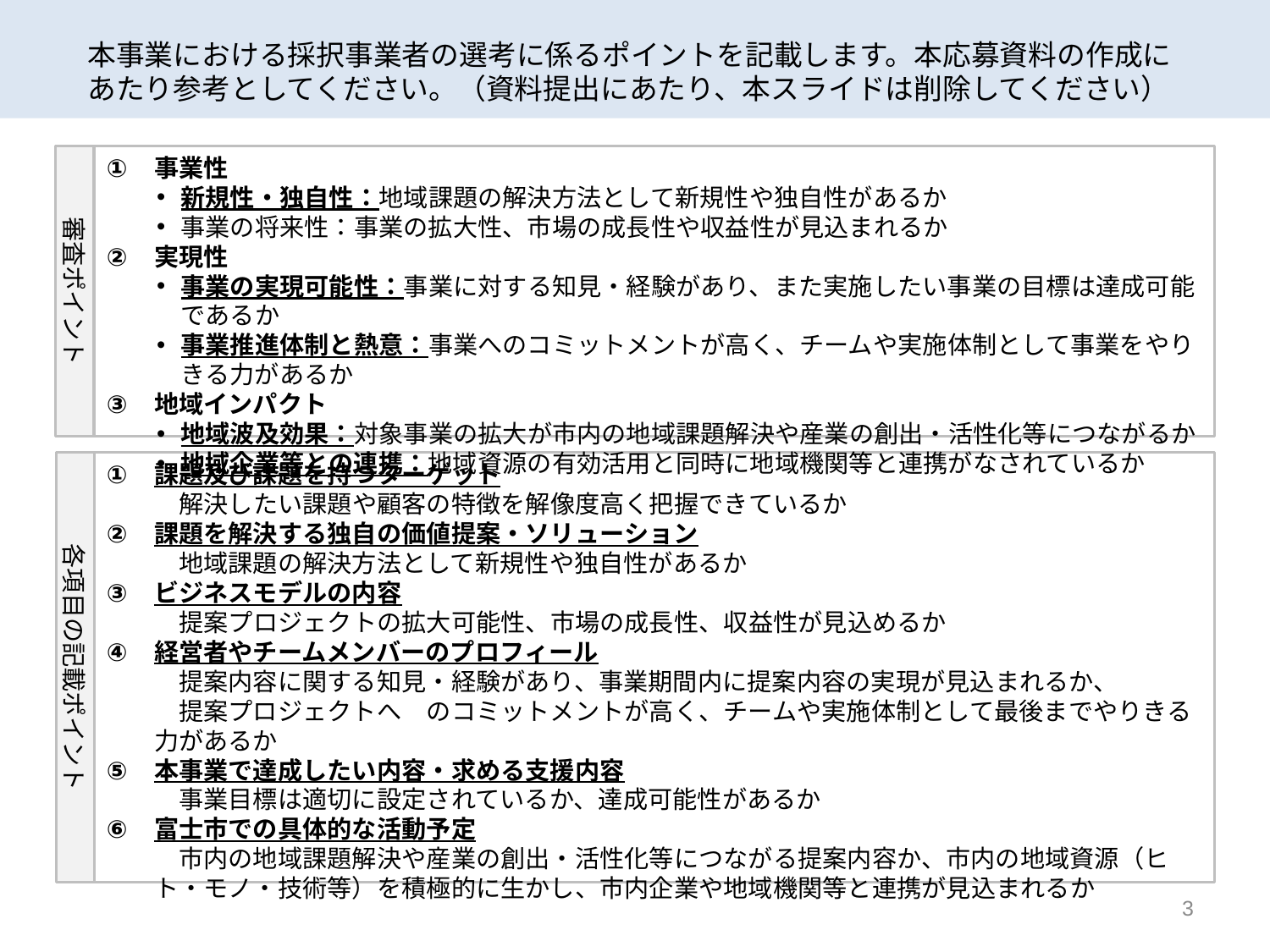

本事業における採択事業者の選考に係るポイントを記載します。本応募資料の作成にあたり参考としてください。（資料提出にあたり、本スライドは削除してください）
審査ポイント
事業性
新規性・独自性：地域課題の解決方法として新規性や独自性があるか
事業の将来性：事業の拡大性、市場の成長性や収益性が見込まれるか
実現性
事業の実現可能性：事業に対する知見・経験があり、また実施したい事業の目標は達成可能であるか
事業推進体制と熱意：事業へのコミットメントが高く、チームや実施体制として事業をやりきる力があるか
地域インパクト
地域波及効果：対象事業の拡大が市内の地域課題解決や産業の創出・活性化等につながるか
地域企業等との連携：地域資源の有効活用と同時に地域機関等と連携がなされているか
各項目の記載ポイント
課題及び課題を持つターゲット
　解決したい課題や顧客の特徴を解像度高く把握できているか
課題を解決する独自の価値提案・ソリューション
　地域課題の解決方法として新規性や独自性があるか
ビジネスモデルの内容
　提案プロジェクトの拡大可能性、市場の成長性、収益性が見込めるか
経営者やチームメンバーのプロフィール
　提案内容に関する知見・経験があり、事業期間内に提案内容の実現が見込まれるか、
　提案プロジェクトへ　のコミットメントが高く、チームや実施体制として最後までやりきる力があるか
本事業で達成したい内容・求める支援内容
　事業目標は適切に設定されているか、達成可能性があるか
富士市での具体的な活動予定
　市内の地域課題解決や産業の創出・活性化等につながる提案内容か、市内の地域資源（ヒト・モノ・技術等）を積極的に生かし、市内企業や地域機関等と連携が見込まれるか
3